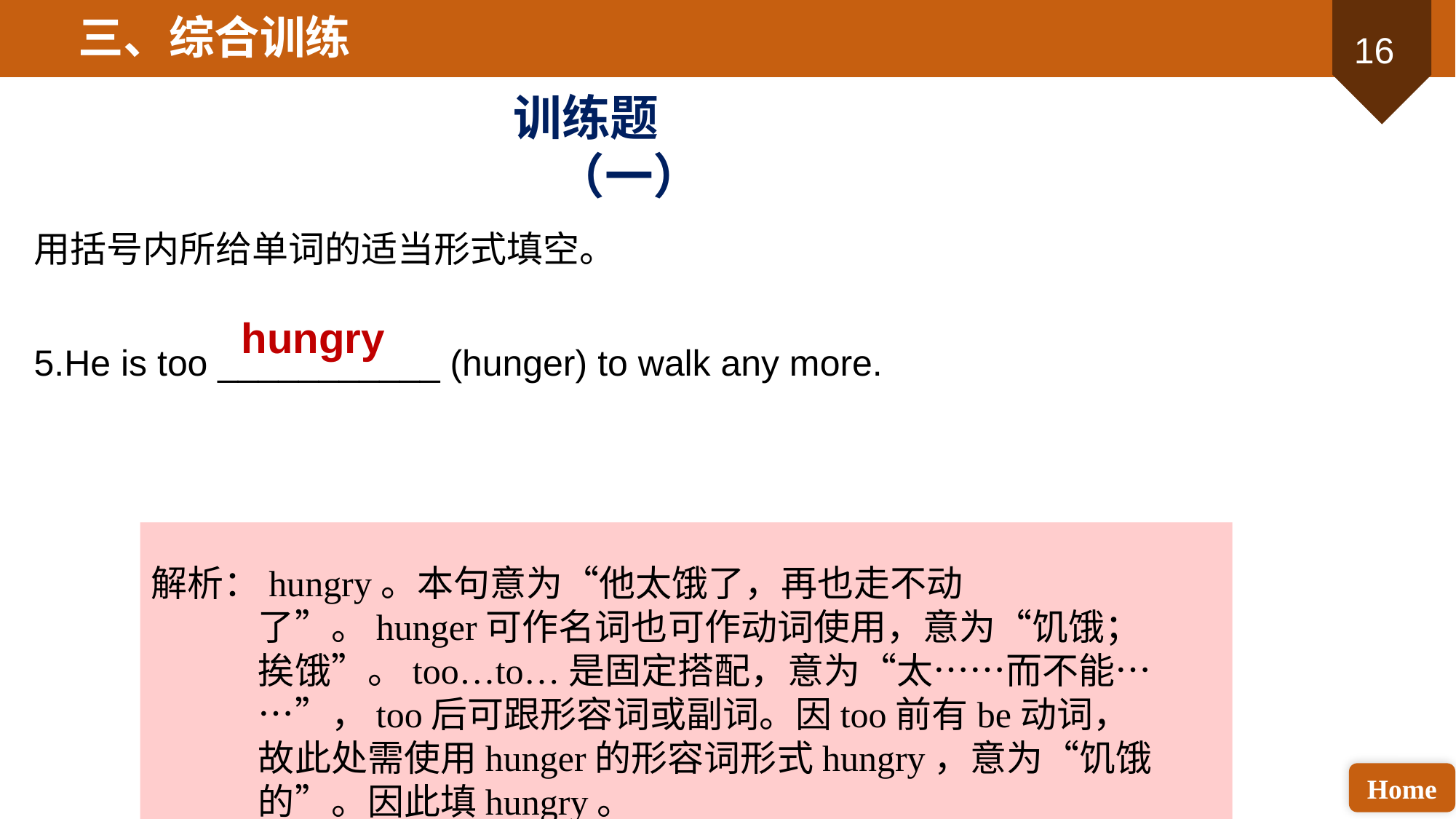

三、综合训练
训练题（一）
用括号内所给单词的适当形式填空。

5.He is too ___________ (hunger) to walk any more.
hungry

解析：hungry。本句意为“他太饿了，再也走不动了”。hunger可作名词也可作动词使用，意为“饥饿；挨饿”。too…to…是固定搭配，意为“太……而不能……”，too后可跟形容词或副词。因too前有be动词，故此处需使用hunger的形容词形式hungry，意为“饥饿的”。因此填hungry。